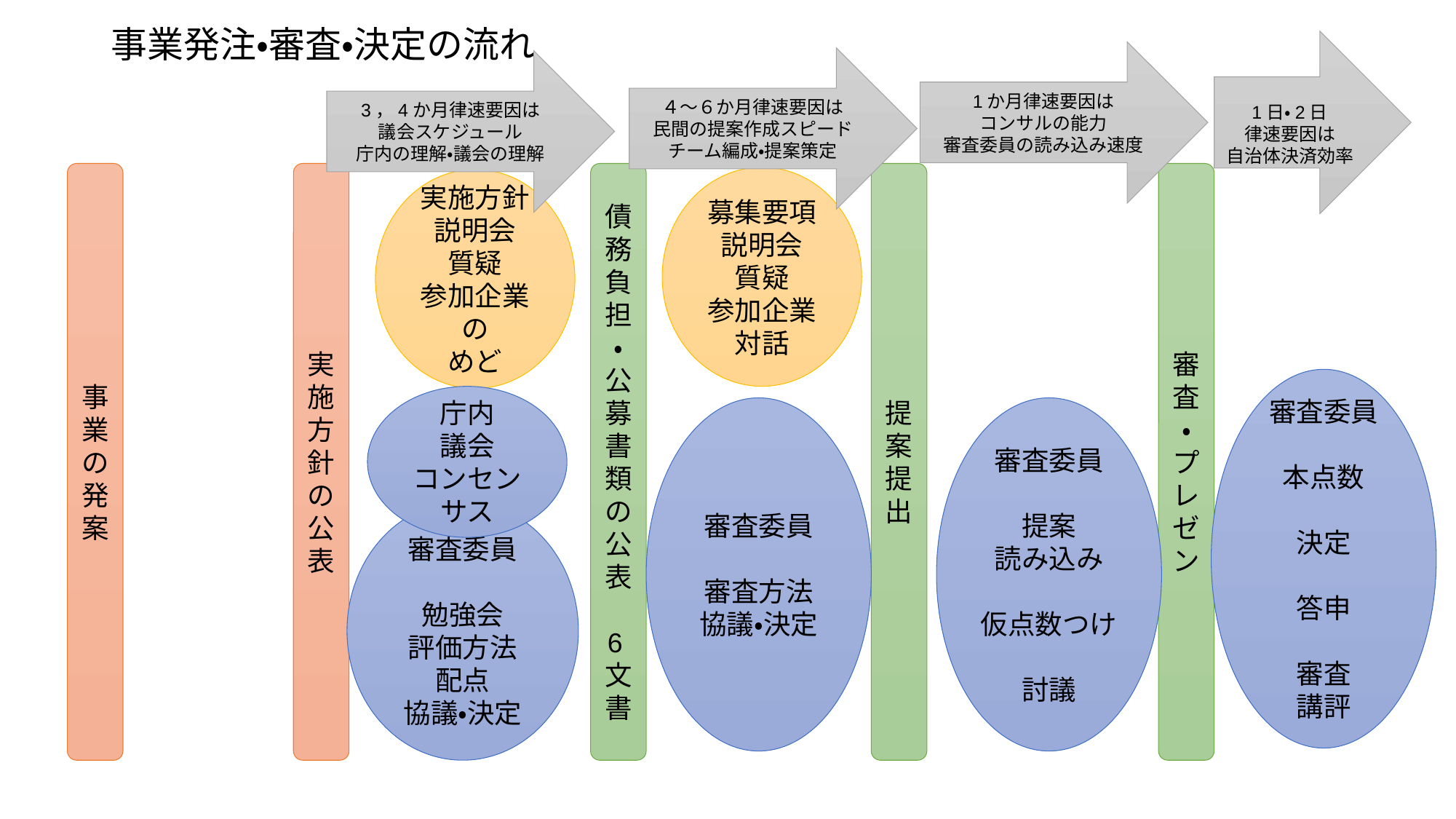

1日・2日
律速要因は
自治体決済効率
1か月律速要因は
コンサルの能力
審査委員の読み込み速度
# 事業発注・審査・決定の流れ
４～６か月律速要因は
民間の提案作成スピード
チーム編成・提案策定
3，4か月律速要因は
議会スケジュール
庁内の理解・議会の理解
債務負担・公募書類の公表

6文書
提案提出
審査・プレゼン
事業の発案
実施方針の公表
募集要項
説明会
質疑
参加企業
対話
実施方針
説明会
質疑
参加企業の
めど
審査委員

本点数

決定

答申

審査
講評
庁内
議会
コンセンサス
審査委員

審査方法
協議・決定
審査委員

提案
読み込み

仮点数つけ

討議
審査委員

勉強会
評価方法
配点
協議・決定